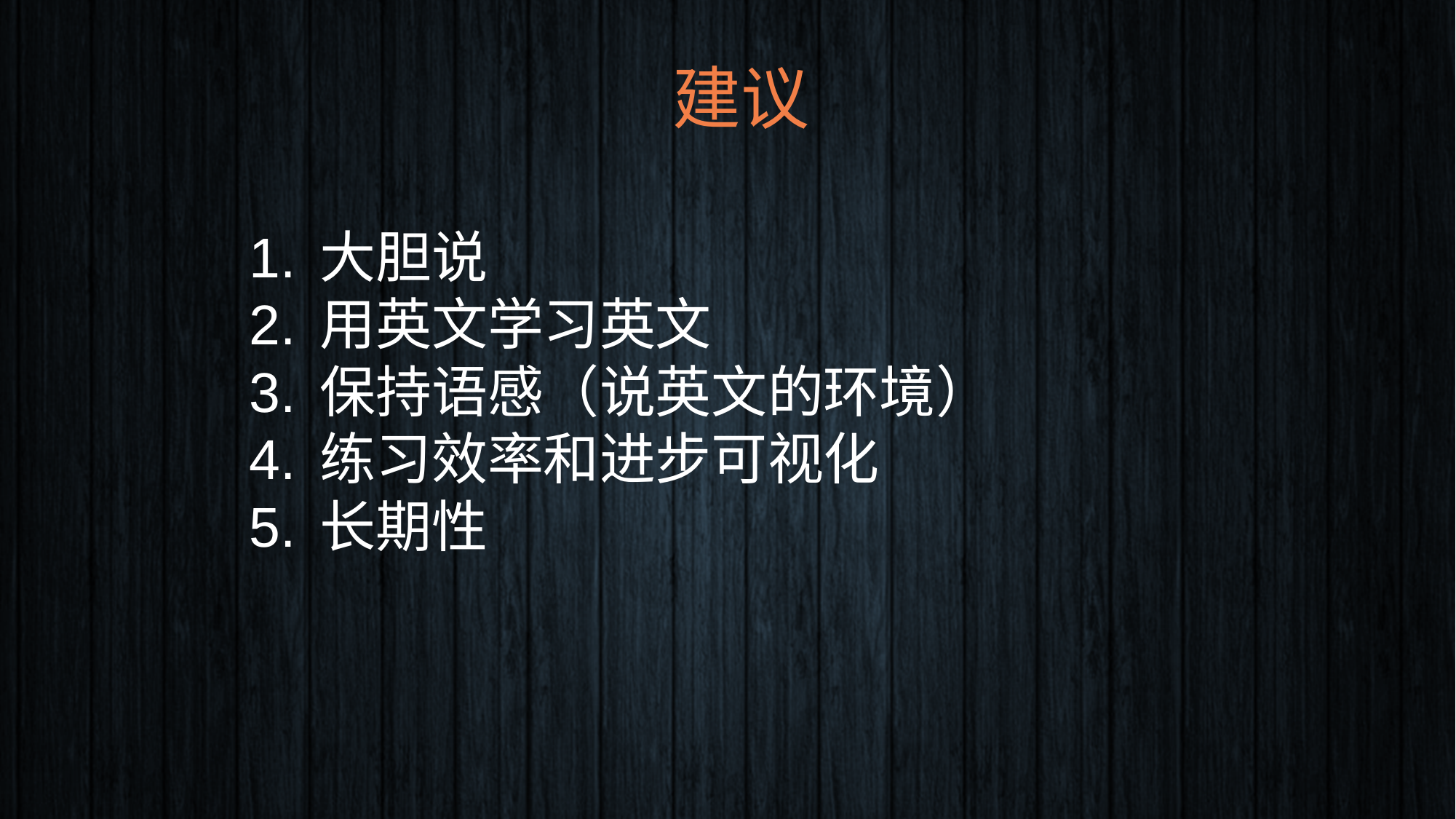

建议
大胆说
用英文学习英文
保持语感（说英文的环境）
练习效率和进步可视化
长期性